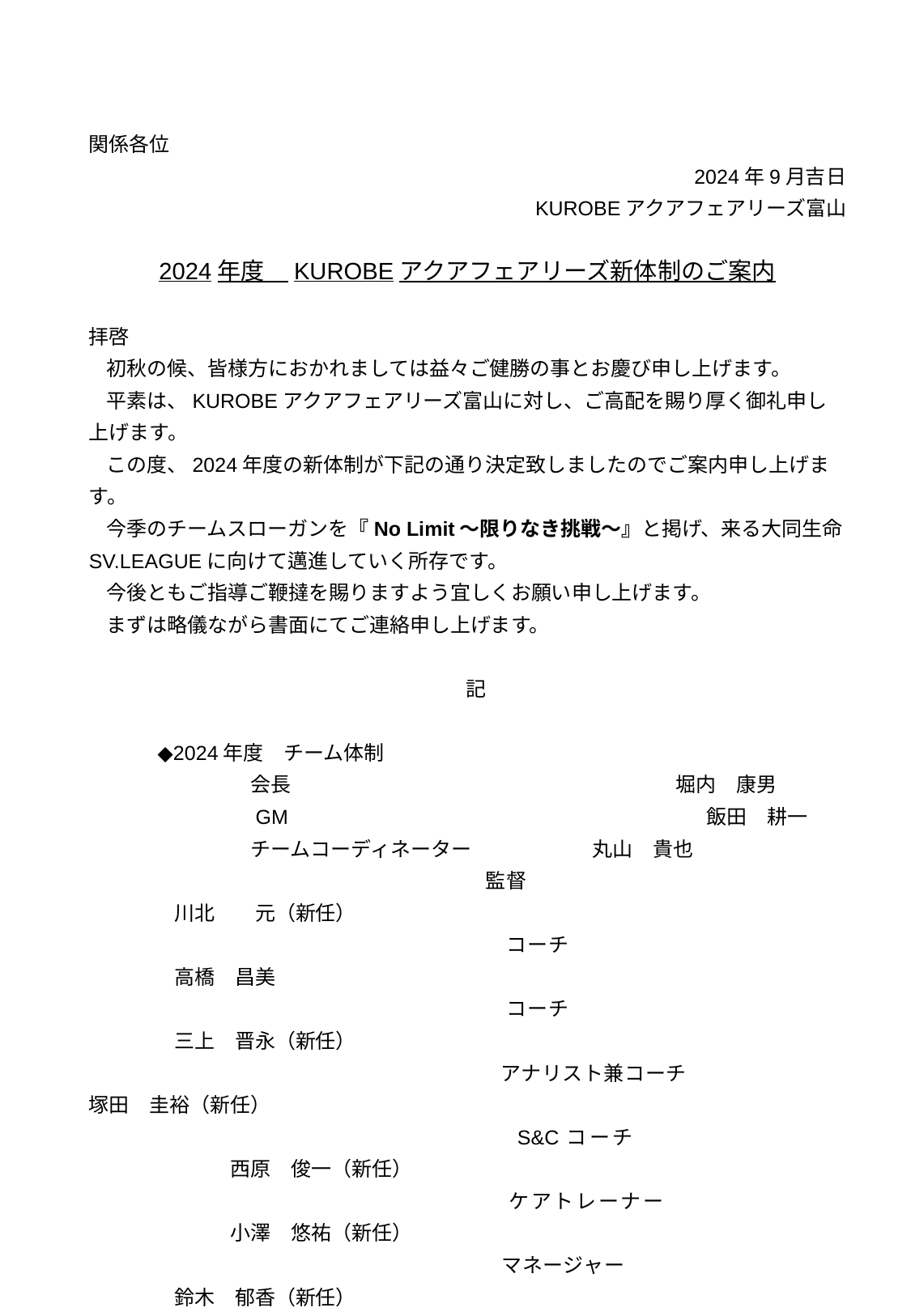

関係各位
2024年9月吉日
KUROBEアクアフェアリーズ富山

2024年度　KUROBEアクアフェアリーズ新体制のご案内

拝啓
初秋の候、皆様方におかれましては益々ご健勝の事とお慶び申し上げます。
平素は、KUROBEアクアフェアリーズ富山に対し、ご高配を賜り厚く御礼申し上げます。
この度、2024年度の新体制が下記の通り決定致しましたのでご案内申し上げます。
今季のチームスローガンを『No Limit～限りなき挑戦～』と掲げ、来る大同生命SV.LEAGUEに向けて邁進していく所存です。
今後ともご指導ご鞭撻を賜りますよう宜しくお願い申し上げます。
まずは略儀ながら書面にてご連絡申し上げます。

記

         ◆2024年度　チーム体制
　会長			　　　　　堀内　康男
　GM				 飯田　耕一
　チームコーディネーター　　　　　　丸山　貴也
		     監督			　　　　 　川北　　元（新任）
		 　　コーチ			　　　　 　高橋　昌美
		 　　コーチ			　　　　　 三上　晋永（新任）
		　 　アナリスト兼コーチ		　塚田　圭裕（新任）
		　 　S&Cコーチ			　西原　俊一（新任）
		　　 ケアトレーナー			　小澤　悠祐（新任）
		　 　マネージャー		　　　　　 鈴木　郁香（新任）
  通訳　兼
サブチームコーディネーター　  　鈴木　まどか
 キャプテン			　　       中村　安里（新任）
 副キャプテン		　　　 　　依田　茉衣子（新任）